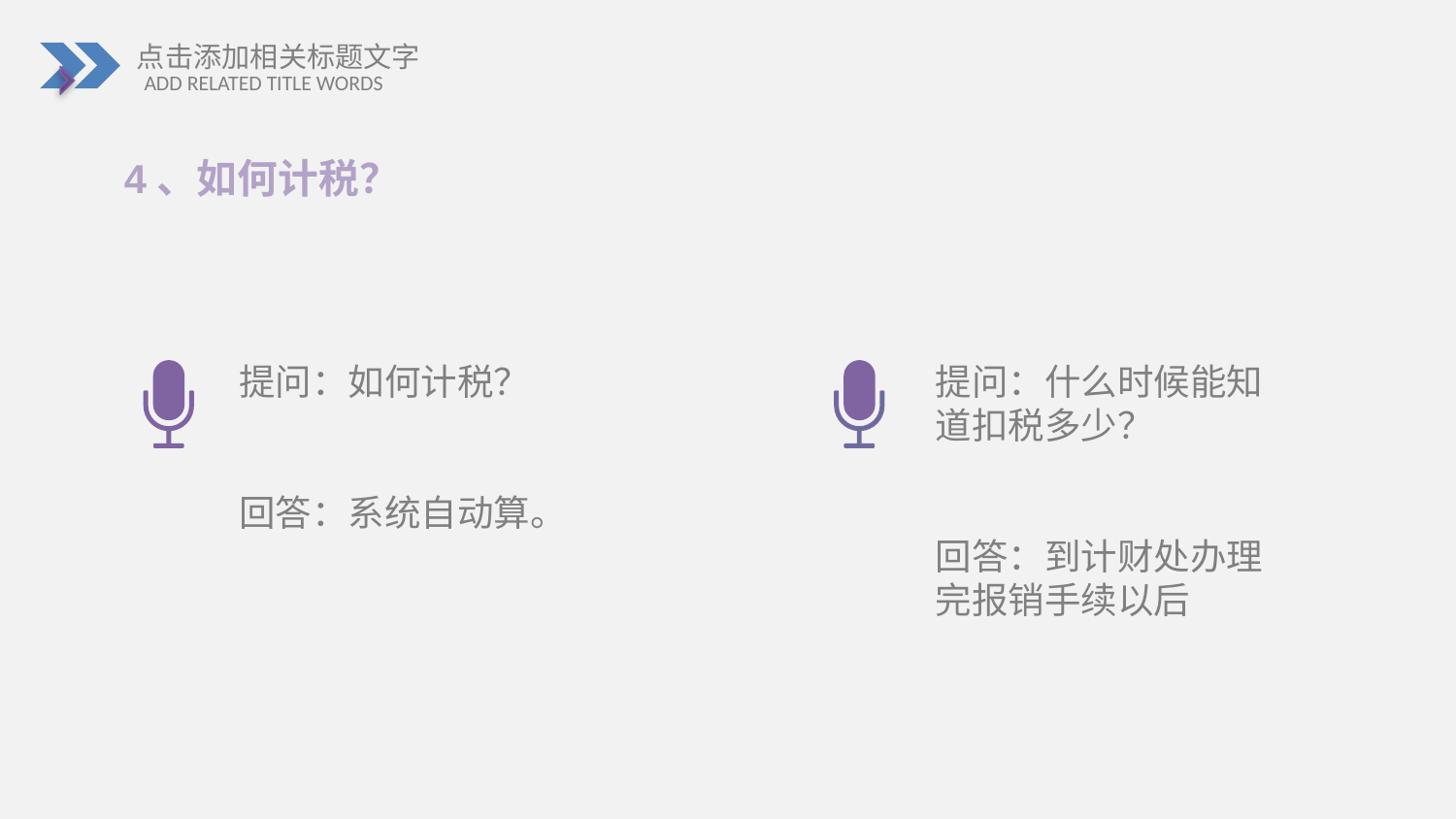

4、如何计税？

提问：如何计税？

回答：系统自动算。
提问：什么时候能知道扣税多少？

回答：到计财处办理完报销手续以后